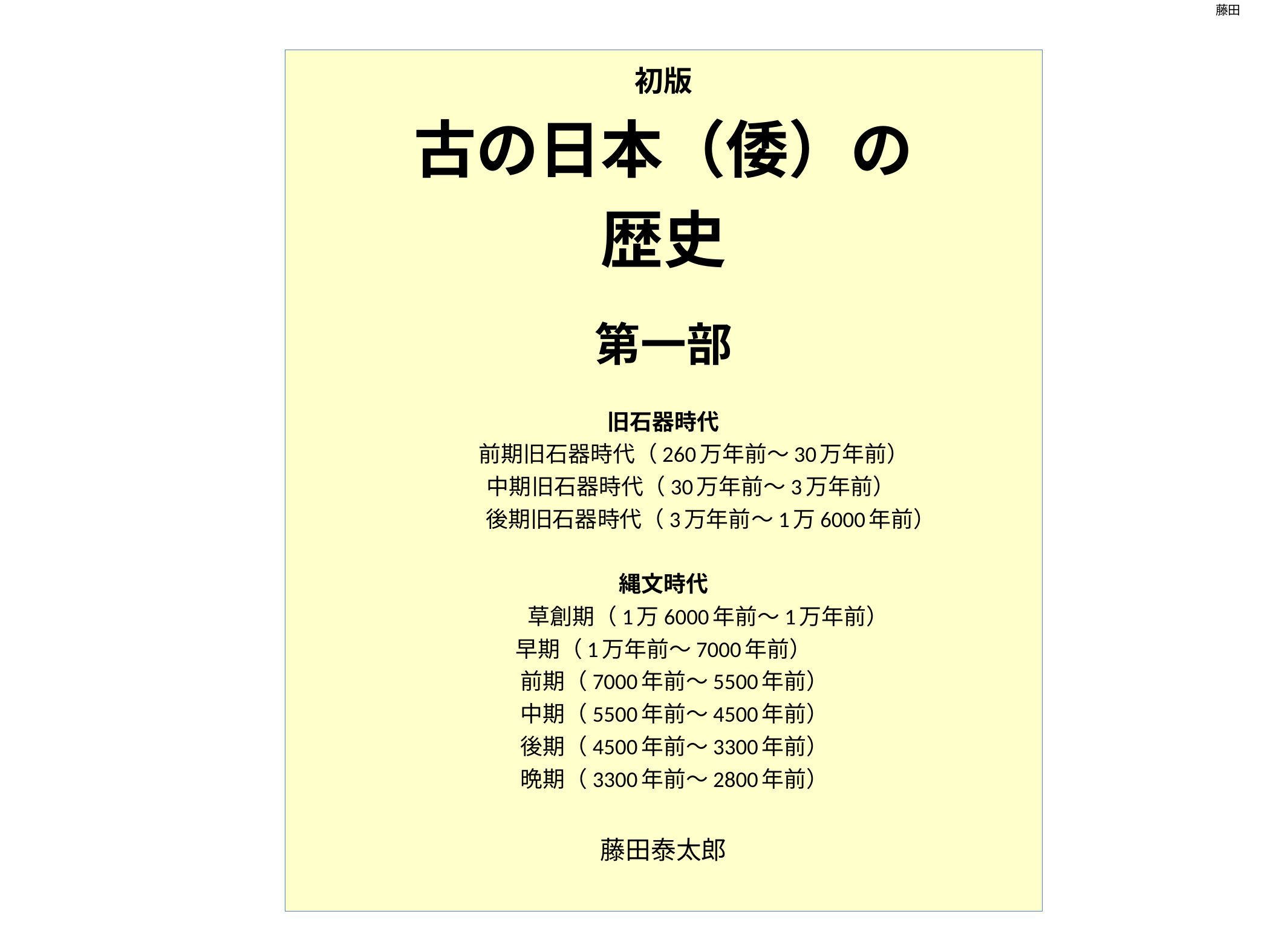

藤田
# 初版 古の日本（倭）の 歴史 第一部 旧石器時代 前期旧石器時代（260万年前～30万年前） 　　中期旧石器時代（30万年前～3万年前） 　　　　 後期旧石器時代（3万年前～1万6000年前） 縄文時代 　　　　草創期（1万6000年前～1万年前） 早期（1万年前～7000年前） 　前期（7000年前～5500年前） 　中期（5500年前～4500年前） 　後期（4500年前～3300年前） 　晩期（3300年前～2800年前） 藤田泰太郎